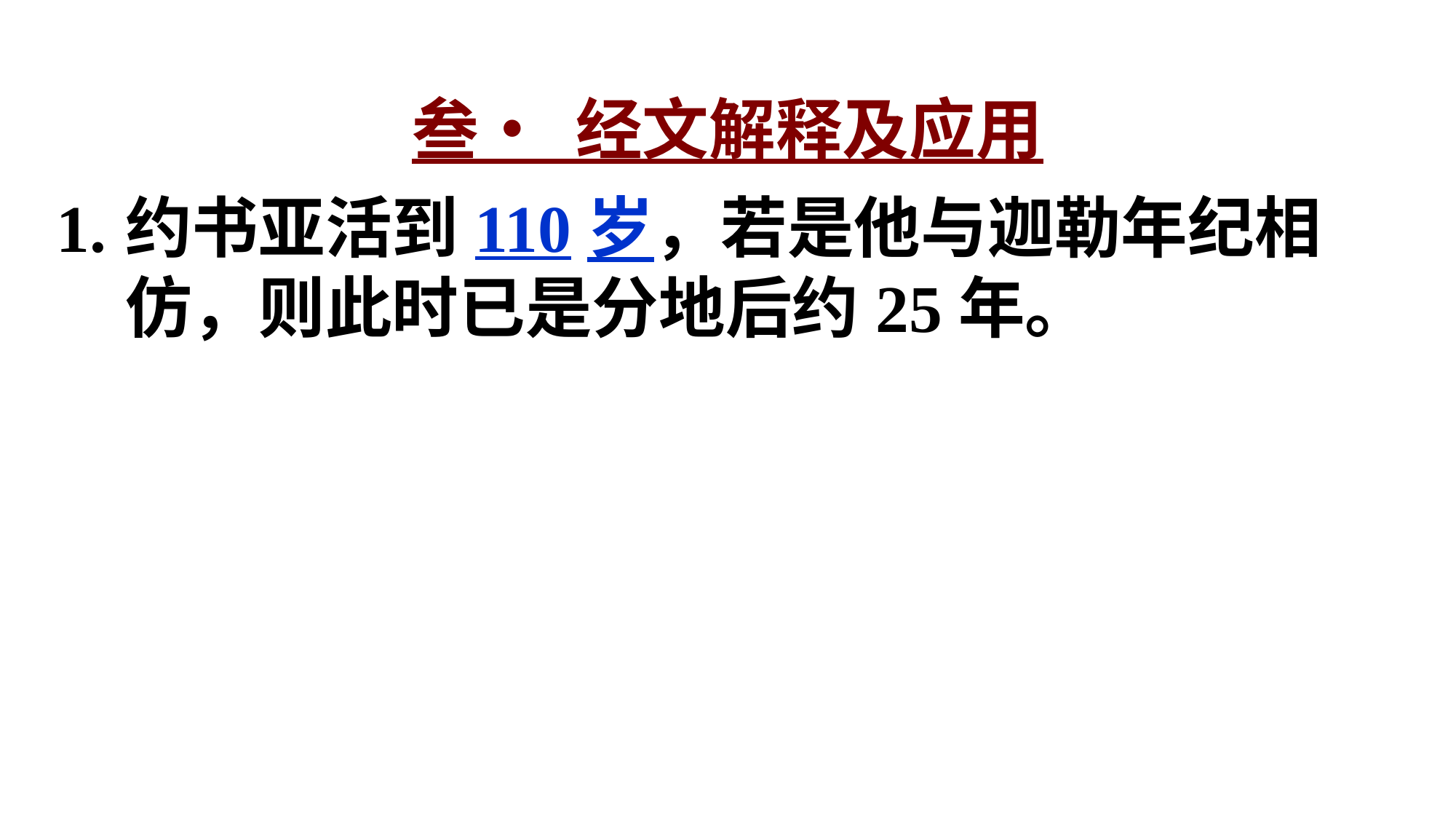

叁‧  经文解释及应用
1. 	约书亚活到110岁，若是他与迦勒年纪相仿，则此时已是分地后约25年。